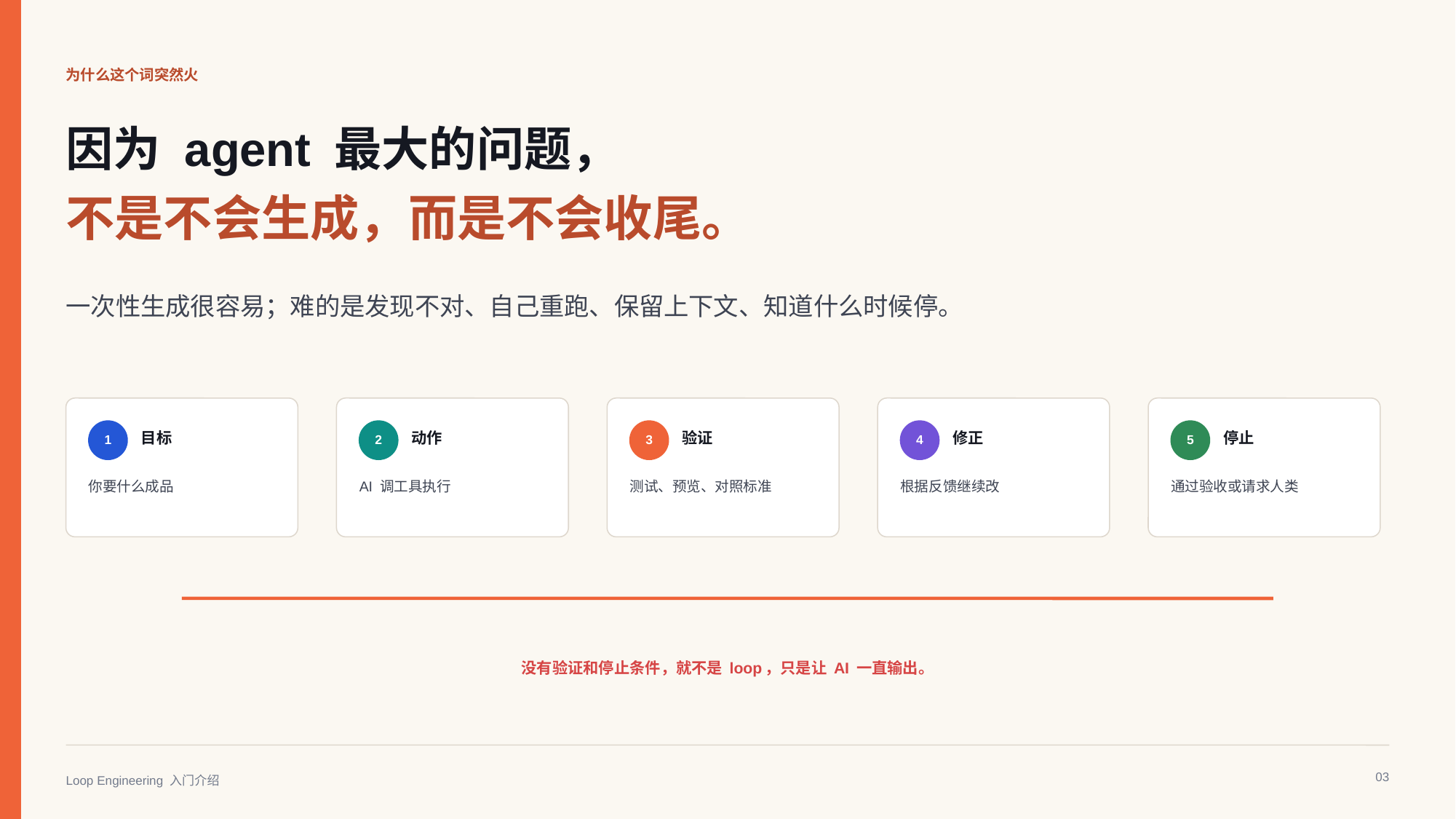

为什么这个词突然火
因为 agent 最大的问题，
不是不会生成，而是不会收尾。
一次性生成很容易；难的是发现不对、自己重跑、保留上下文、知道什么时候停。

目标
动作
验证
修正
停止
1
2
3
4
5
你要什么成品
AI 调工具执行
测试、预览、对照标准
根据反馈继续改
通过验收或请求人类

没有验证和停止条件，就不是 loop，只是让 AI 一直输出。

Loop Engineering 入门介绍
03